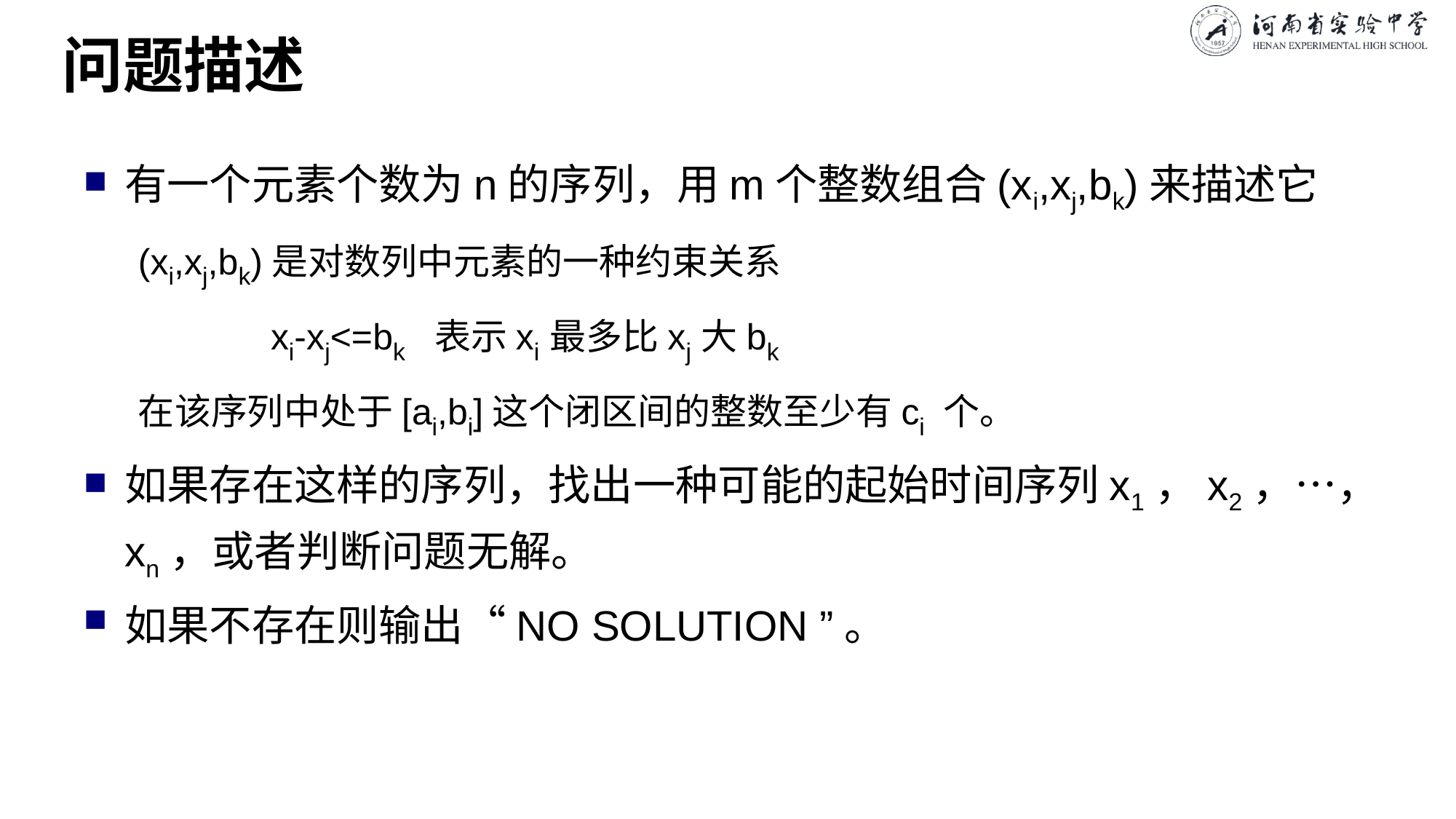

# 问题描述
有一个元素个数为n的序列，用m个整数组合(xi,xj,bk)来描述它
(xi,xj,bk)是对数列中元素的一种约束关系
             xi-xj<=bk  表示xi最多比xj大bk
在该序列中处于[ai,bi]这个闭区间的整数至少有ci 个。
如果存在这样的序列，找出一种可能的起始时间序列x1，x2，…，xn，或者判断问题无解。
如果不存在则输出“NO SOLUTION ”。